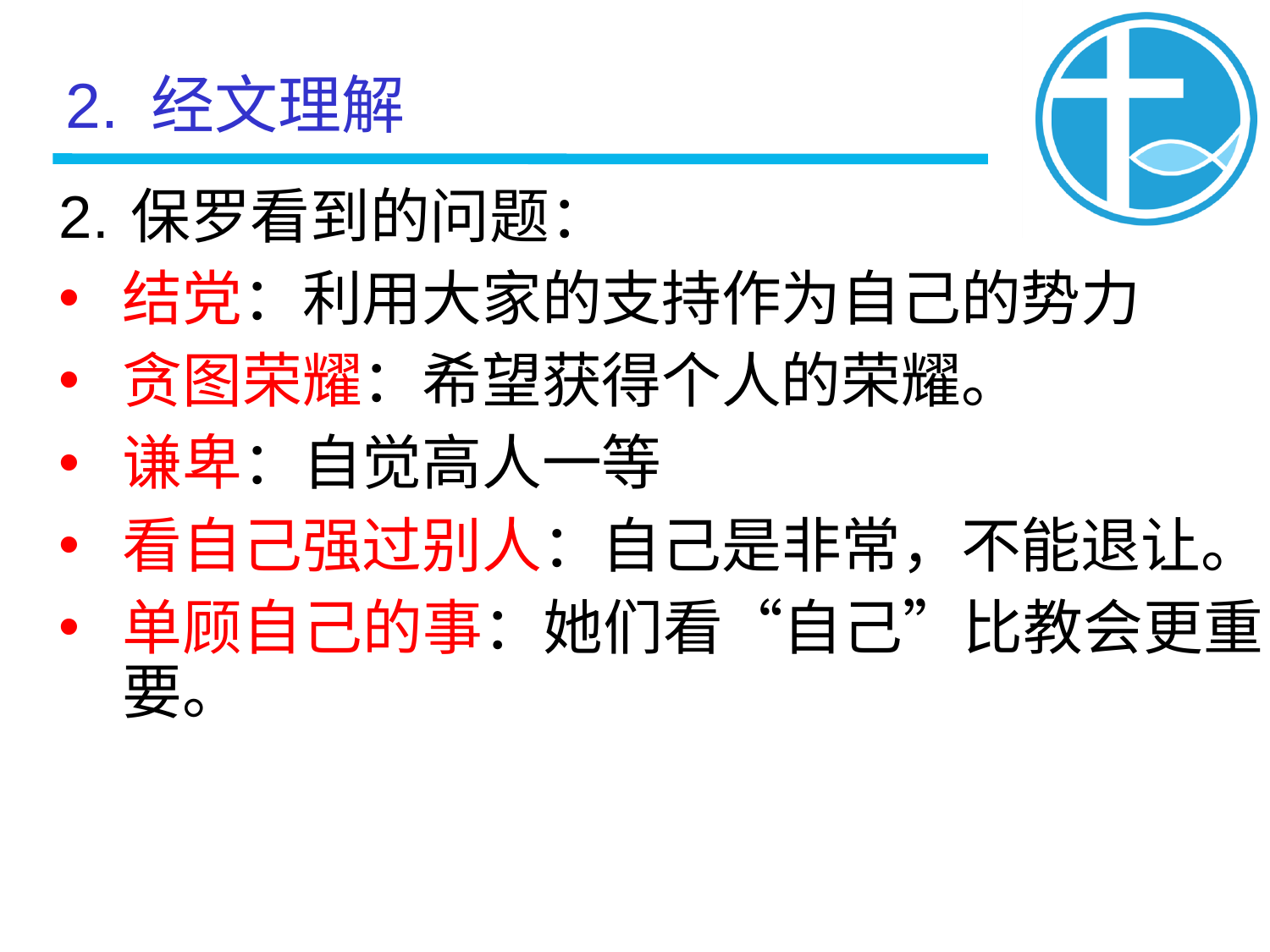

2. 经文理解
保罗看到的问题：
结党：利用大家的支持作为自己的势力
贪图荣耀：希望获得个人的荣耀。
谦卑：自觉高人一等
看自己强过别人：自己是非常，不能退让。
单顾自己的事：她们看“自己”比教会更重要。